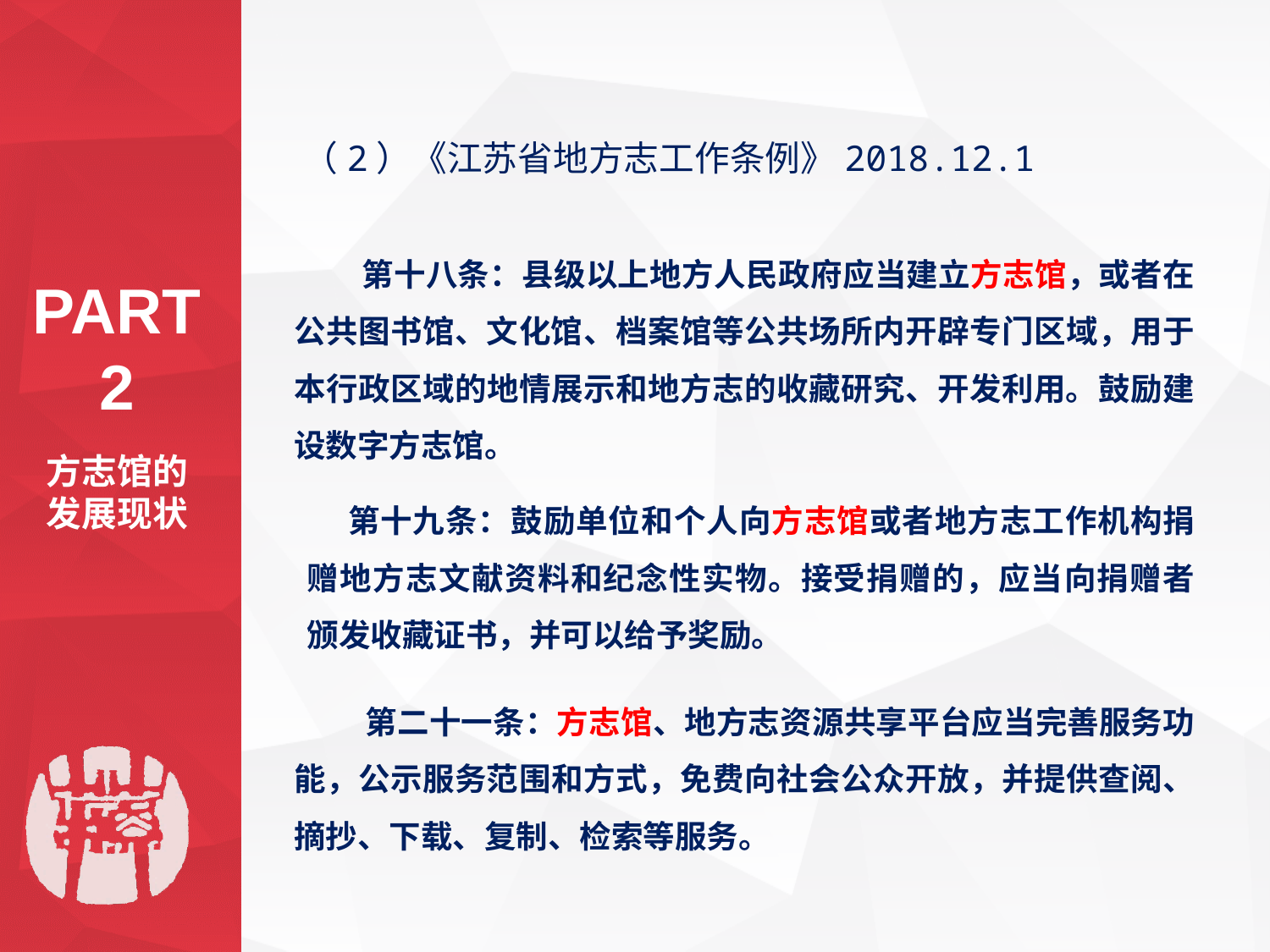

（2）《江苏省地方志工作条例》2018.12.1
        第十八条：县级以上地方人民政府应当建立方志馆，或者在公共图书馆、文化馆、档案馆等公共场所内开辟专门区域，用于本行政区域的地情展示和地方志的收藏研究、开发利用。鼓励建设数字方志馆。
PART 2
方志馆的发展现状
    第十九条：鼓励单位和个人向方志馆或者地方志工作机构捐赠地方志文献资料和纪念性实物。接受捐赠的，应当向捐赠者颁发收藏证书，并可以给予奖励。
 第二十一条：方志馆、地方志资源共享平台应当完善服务功能，公示服务范围和方式，免费向社会公众开放，并提供查阅、摘抄、下载、复制、检索等服务。